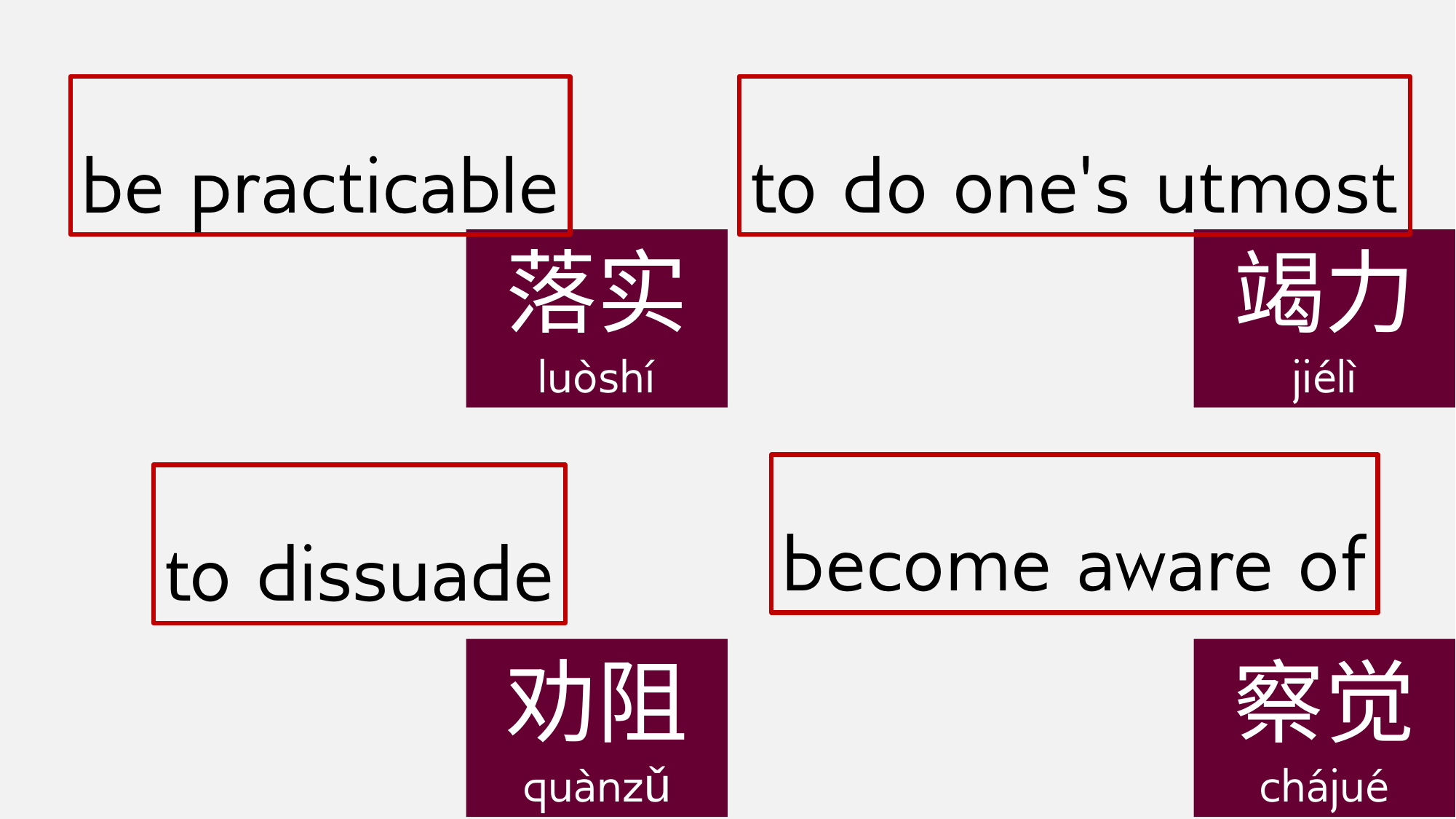

to do one's utmost
be practicable
落实
luòshí
竭力
jiélì
become aware of
to dissuade
察觉
chájué
劝阻
quànzǔ